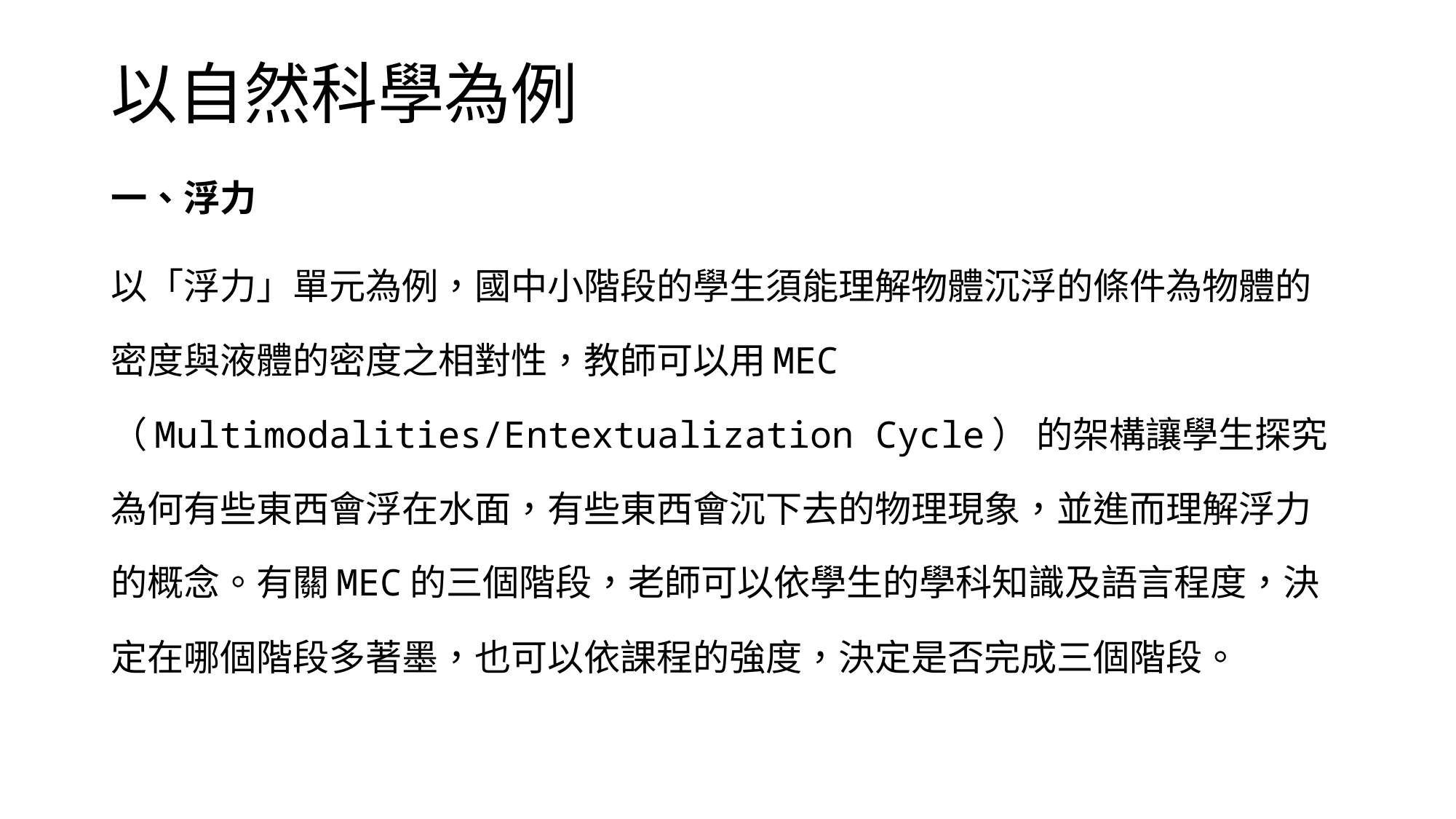

# 以自然科學為例
一、浮力
以「浮力」單元為例，國中小階段的學生須能理解物體沉浮的條件為物體的密度與液體的密度之相對性，教師可以用MEC （Multimodalities/Entextualization Cycle） 的架構讓學生探究為何有些東西會浮在水面，有些東西會沉下去的物理現象，並進而理解浮力的概念。有關MEC的三個階段，老師可以依學生的學科知識及語言程度，決定在哪個階段多著墨，也可以依課程的強度，決定是否完成三個階段。